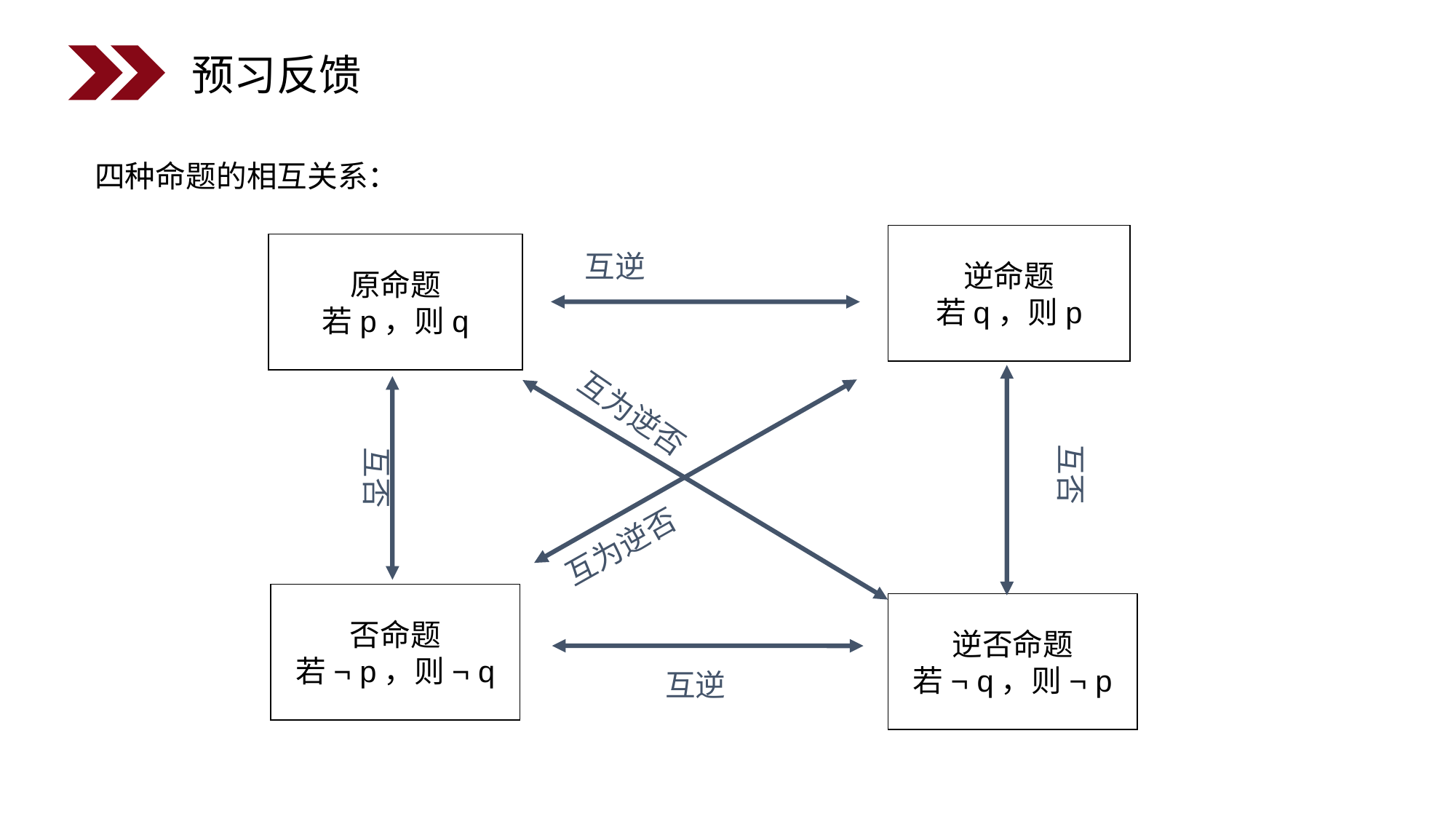

预习反馈
四种命题的相互关系：
逆命题
若q，则p
原命题
若p，则q
互逆

互否

互否

互为逆否

互为逆否
否命题
若¬ p，则¬ q
逆否命题
若¬ q，则¬ p

互逆